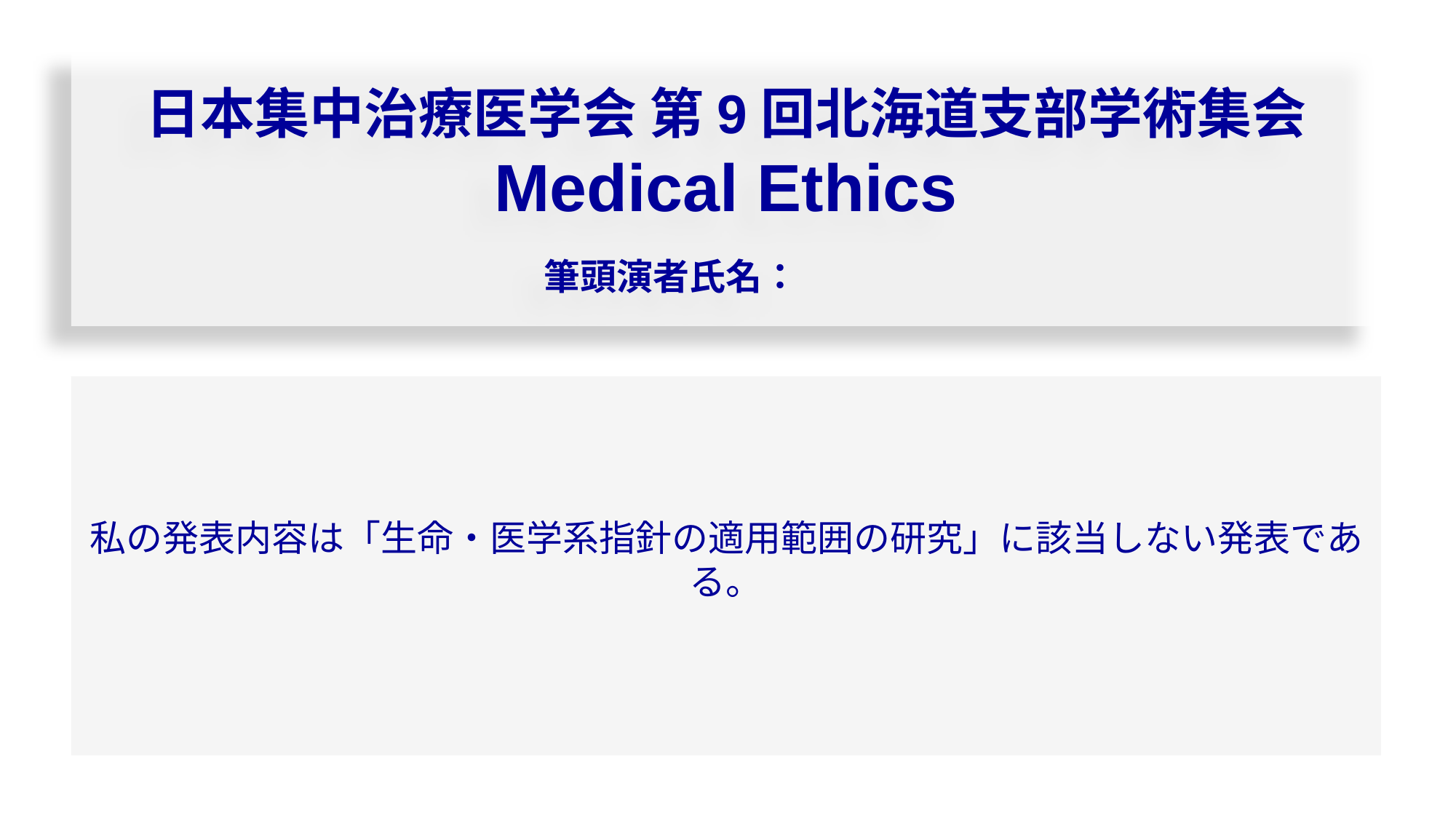

日本集中治療医学会 第9回北海道支部学術集会
Medical Ethics
　
筆頭演者氏名：
私の発表内容は「生命・医学系指針の適用範囲の研究」に該当しない発表である。